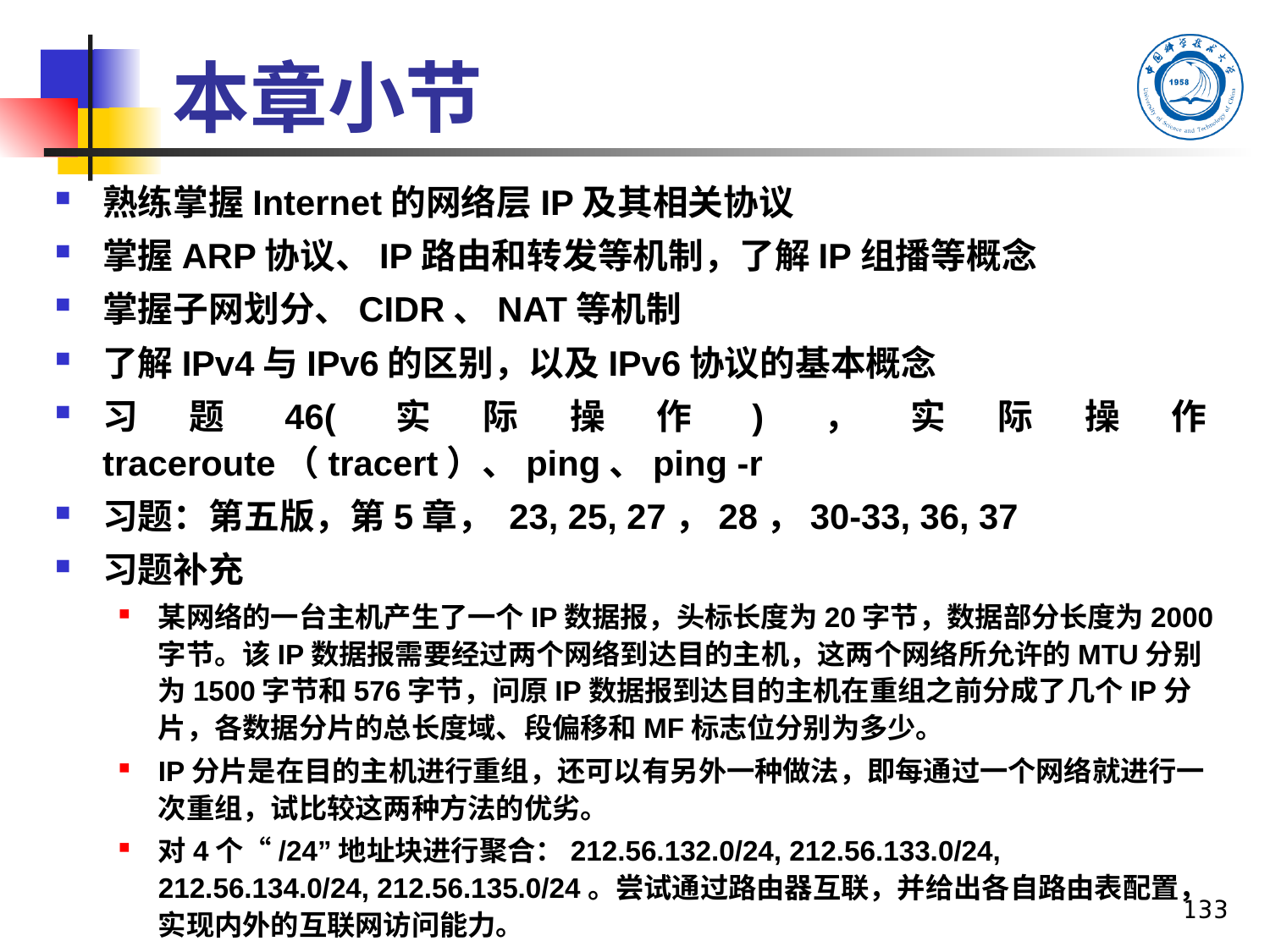

# 本章小节
熟练掌握Internet的网络层IP及其相关协议
掌握ARP协议、IP路由和转发等机制，了解IP组播等概念
掌握子网划分、CIDR、NAT等机制
了解IPv4与IPv6的区别，以及IPv6协议的基本概念
习题46(实际操作)，实际操作traceroute（tracert）、ping、ping -r
习题：第五版，第5章， 23, 25, 27，28，30-33, 36, 37
习题补充
某网络的一台主机产生了一个IP数据报，头标长度为20字节，数据部分长度为2000字节。该IP数据报需要经过两个网络到达目的主机，这两个网络所允许的MTU分别为1500字节和576字节，问原IP数据报到达目的主机在重组之前分成了几个IP分片，各数据分片的总长度域、段偏移和MF标志位分别为多少。
IP分片是在目的主机进行重组，还可以有另外一种做法，即每通过一个网络就进行一次重组，试比较这两种方法的优劣。
对4个“/24”地址块进行聚合：212.56.132.0/24, 212.56.133.0/24, 212.56.134.0/24, 212.56.135.0/24。尝试通过路由器互联，并给出各自路由表配置，实现内外的互联网访问能力。

133